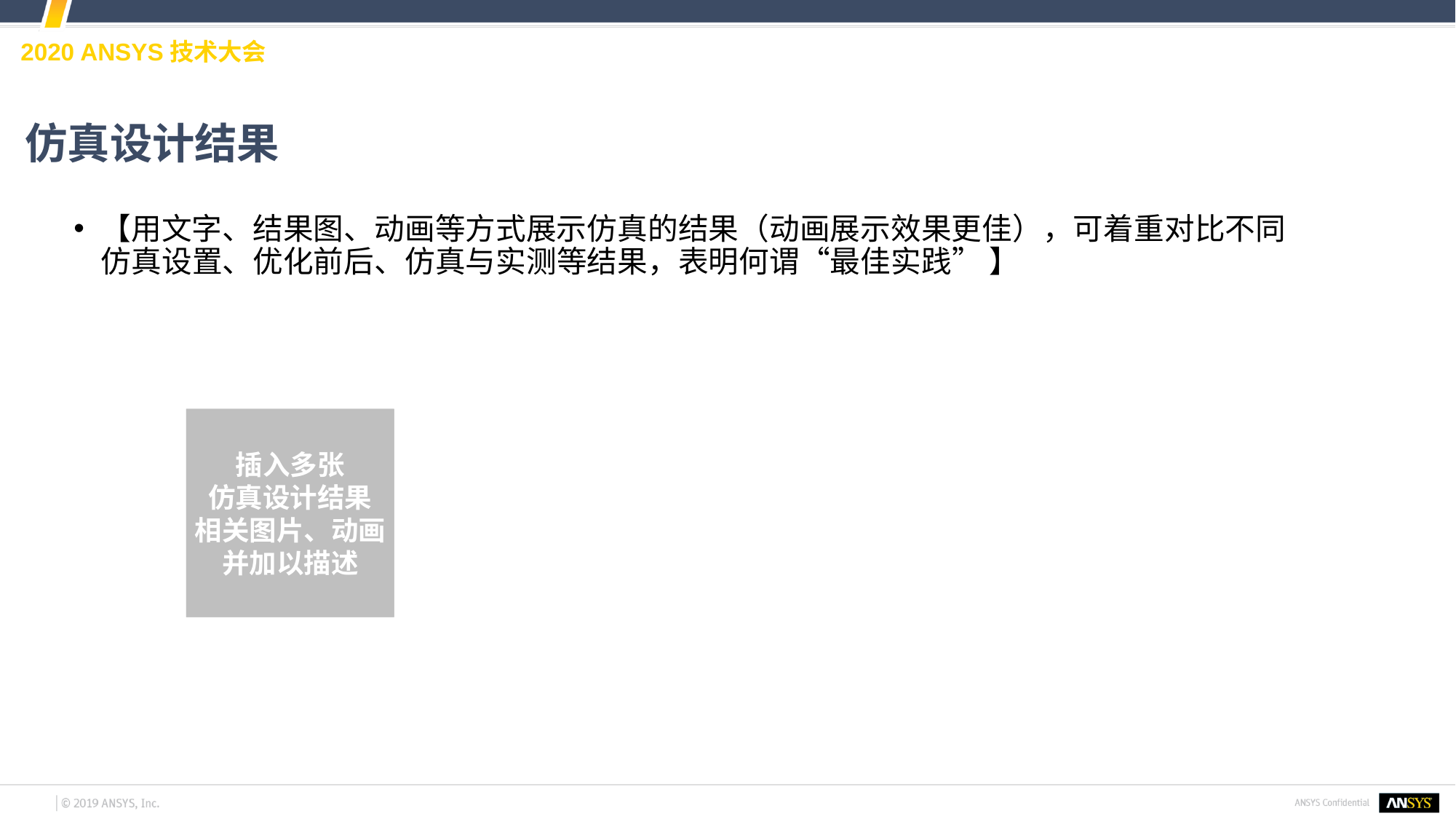

# 仿真设计结果
【用文字、结果图、动画等方式展示仿真的结果（动画展示效果更佳），可着重对比不同仿真设置、优化前后、仿真与实测等结果，表明何谓“最佳实践” 】
插入多张
仿真设计结果
相关图片、动画
并加以描述
插入多张
仿真设计结果
相关图片、动画
并加以描述